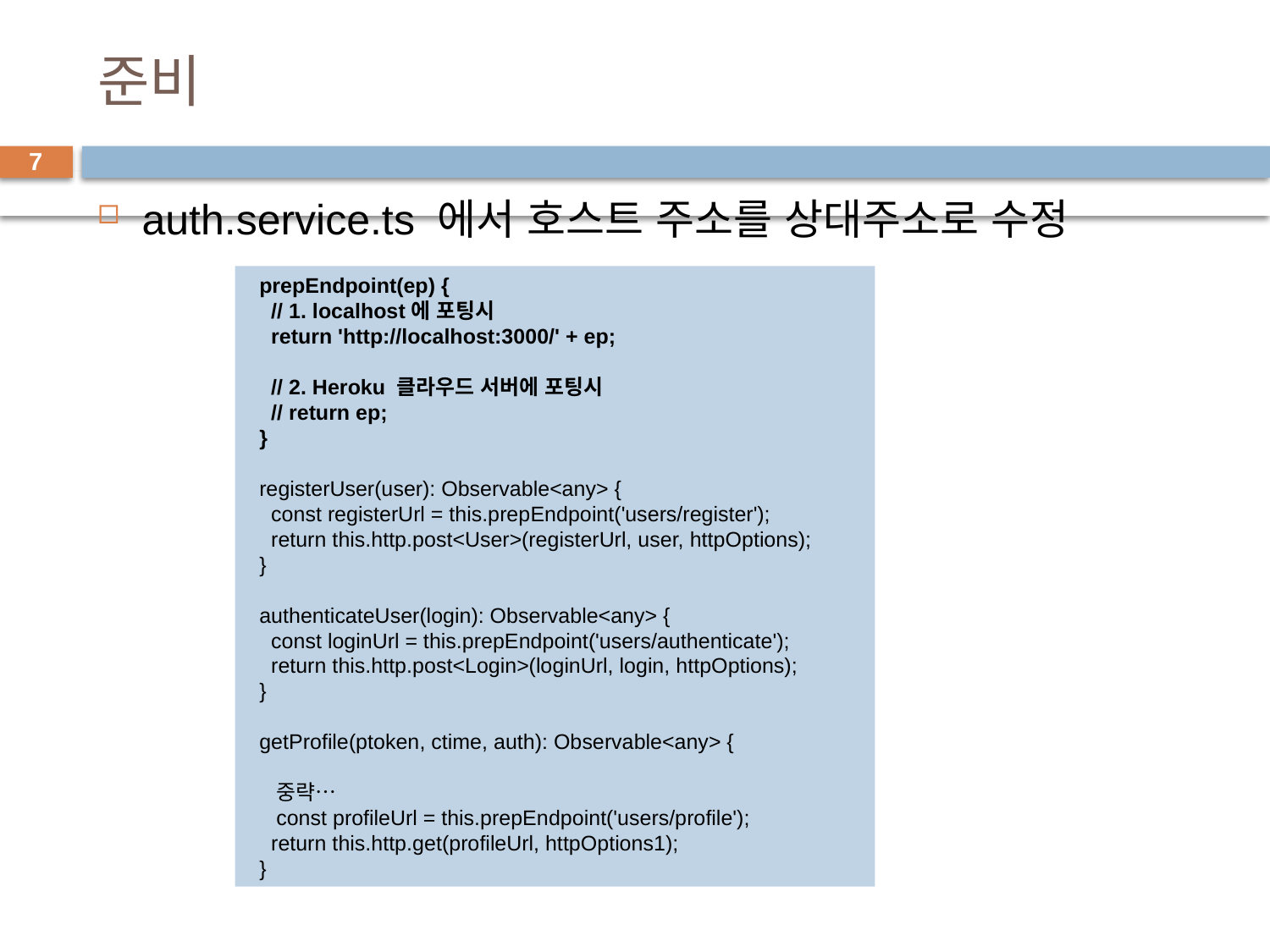

# 준비
7
auth.service.ts 에서 호스트 주소를 상대주소로 수정

  prepEndpoint(ep) {
    // 1. localhost에 포팅시
    return 'http://localhost:3000/' + ep;
    // 2. Heroku 클라우드 서버에 포팅시
    // return ep;
  }
  registerUser(user): Observable<any> {
    const registerUrl = this.prepEndpoint('users/register');
    return this.http.post<User>(registerUrl, user, httpOptions);
  }
  authenticateUser(login): Observable<any> {
    const loginUrl = this.prepEndpoint('users/authenticate');
    return this.http.post<Login>(loginUrl, login, httpOptions);
  }
  getProfile(ptoken, ctime, auth): Observable<any> {

    중략…
    const profileUrl = this.prepEndpoint('users/profile');
    return this.http.get(profileUrl, httpOptions1);
  }